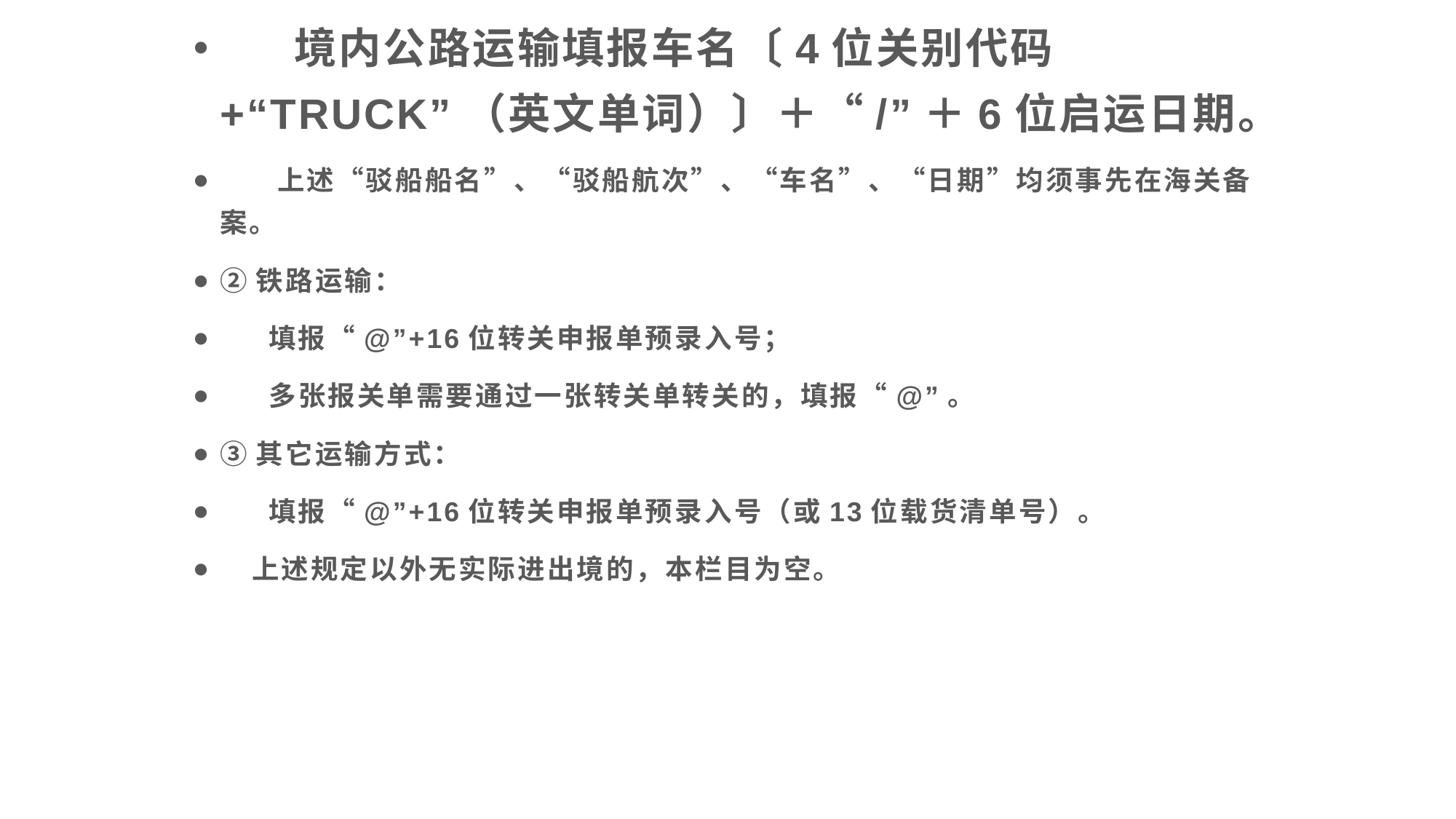

境内公路运输填报车名〔4位关别代码+“TRUCK”（英文单词）〕＋“/”＋6位启运日期。
      上述“驳船船名”、“驳船航次”、“车名”、“日期”均须事先在海关备案。
②铁路运输：
     填报“@”+16位转关申报单预录入号；
     多张报关单需要通过一张转关单转关的，填报“@”。
③其它运输方式：
     填报“@”+16位转关申报单预录入号（或13位载货清单号）。
   上述规定以外无实际进出境的，本栏目为空。